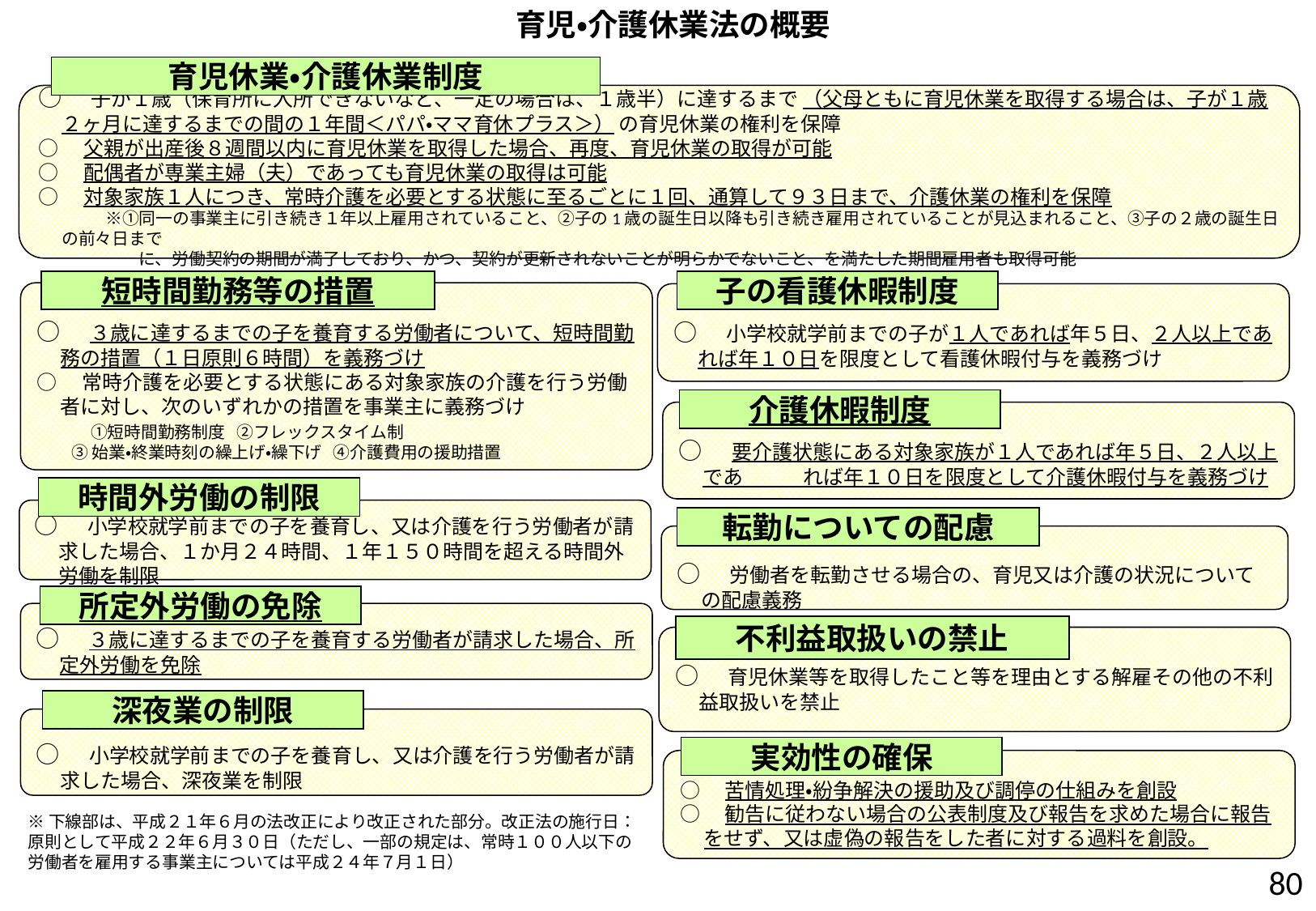

育児・介護休業法の概要

育児休業・介護休業制度

○　子が１歳（保育所に入所できないなど、一定の場合は、１歳半）に達するまで （父母ともに育児休業を取得する場合は、子が１歳２ヶ月に達するまでの間の１年間＜パパ・ママ育休プラス＞） の育児休業の権利を保障
○　父親が出産後８週間以内に育児休業を取得した場合、再度、育児休業の取得が可能
○　配偶者が専業主婦（夫）であっても育児休業の取得は可能
○　対象家族１人につき、常時介護を必要とする状態に至るごとに１回、通算して９３日まで、介護休業の権利を保障
　　　　※①同一の事業主に引き続き１年以上雇用されていること、②子の1歳の誕生日以降も引き続き雇用されていることが見込まれること、③子の２歳の誕生日の前々日まで
　　　　　　に、労働契約の期間が満了しており、かつ、契約が更新されないことが明らかでないこと、を満たした期間雇用者も取得可能

短時間勤務等の措置
子の看護休暇制度
○　３歳に達するまでの子を養育する労働者について、短時間勤務の措置（１日原則６時間）を義務づけ
○　常時介護を必要とする状態にある対象家族の介護を行う労働者に対し、次のいずれかの措置を事業主に義務づけ
　　   ①短時間勤務制度   ②フレックスタイム制
         ③始業・終業時刻の繰上げ・繰下げ   ④介護費用の援助措置
○　小学校就学前までの子が１人であれば年５日、２人以上であれば年１０日を限度として看護休暇付与を義務づけ

介護休暇制度
○　要介護状態にある対象家族が１人であれば年５日、２人以上であ　　　れば年１０日を限度として介護休暇付与を義務づけ

時間外労働の制限

○　小学校就学前までの子を養育し、又は介護を行う労働者が請求した場合、１か月２４時間、１年１５０時間を超える時間外労働を制限

転勤についての配慮
○　労働者を転勤させる場合の、育児又は介護の状況についての配慮義務

所定外労働の免除

○　３歳に達するまでの子を養育する労働者が請求した場合、所定外労働を免除

不利益取扱いの禁止
○　育児休業等を取得したこと等を理由とする解雇その他の不利益取扱いを禁止

深夜業の制限

○　小学校就学前までの子を養育し、又は介護を行う労働者が請求した場合、深夜業を制限

実効性の確保
○　苦情処理・紛争解決の援助及び調停の仕組みを創設
○　勧告に従わない場合の公表制度及び報告を求めた場合に報告をせず、又は虚偽の報告をした者に対する過料を創設。
※下線部は、平成２１年６月の法改正により改正された部分。改正法の施行日：原則として平成２２年６月３０日（ただし、一部の規定は、常時１００人以下の労働者を雇用する事業主については平成２４年７月１日）
80